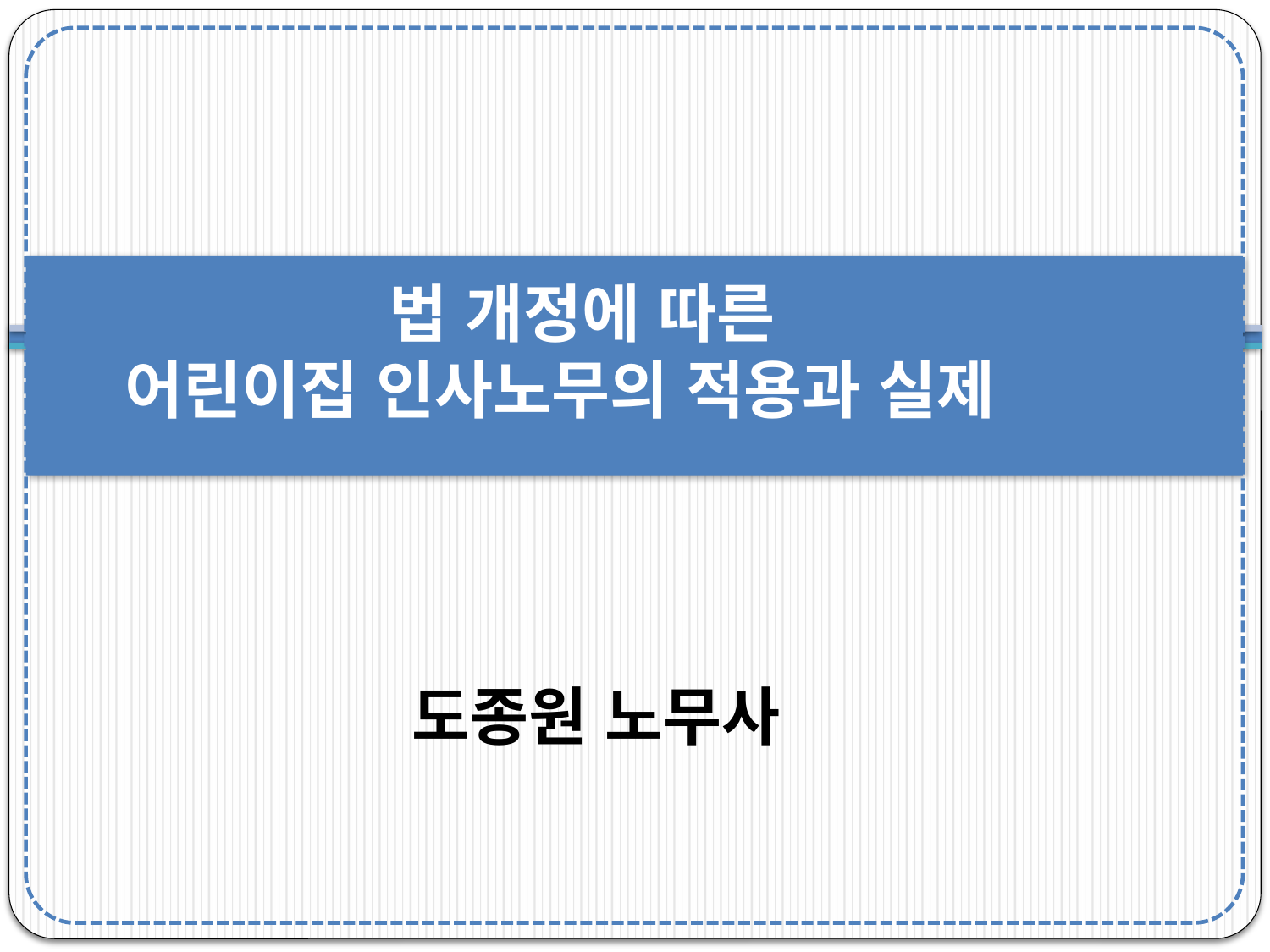

# 법 개정에 따른 어린이집 인사노무의 적용과 실제
도종원 노무사